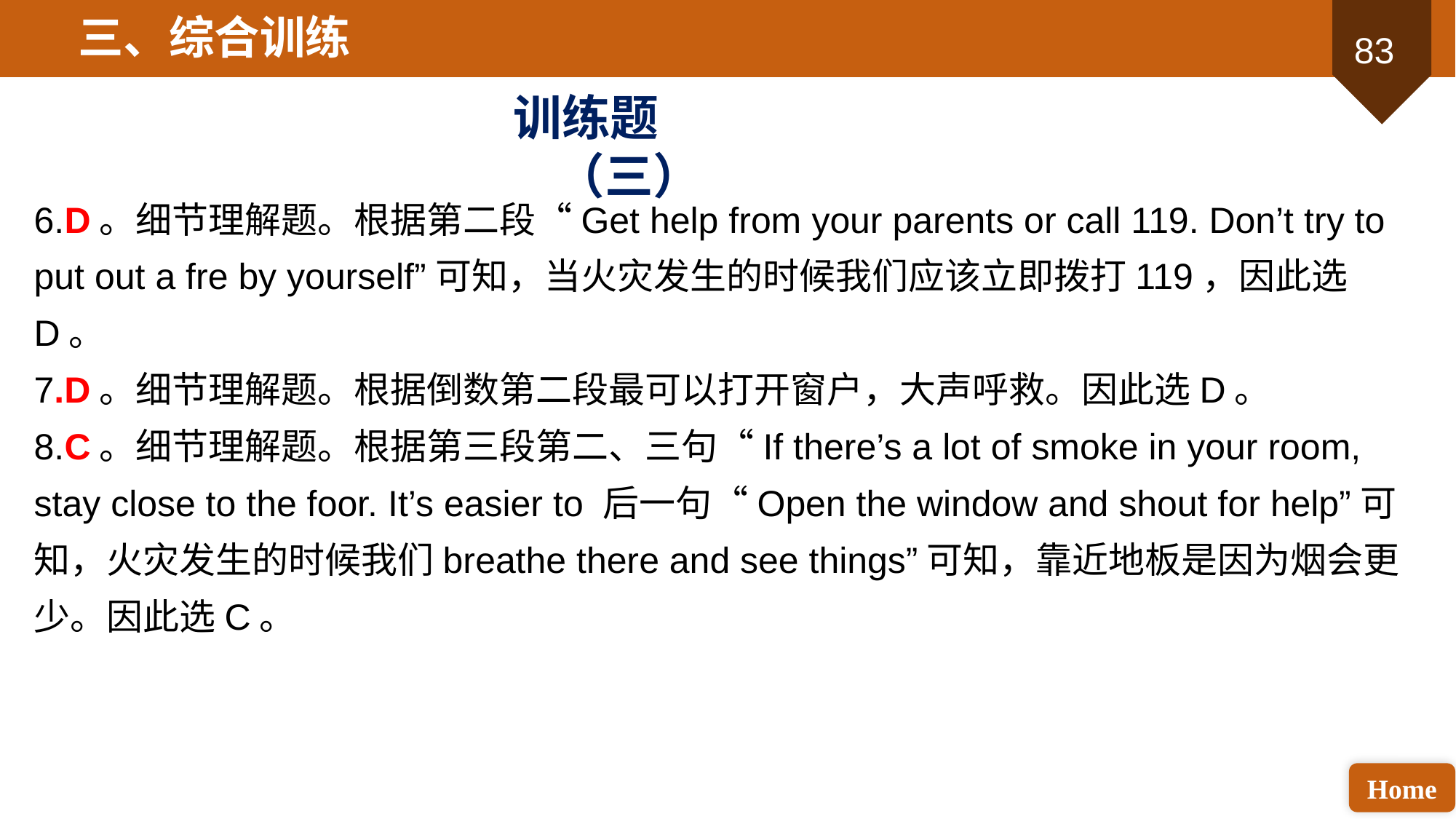

三、综合训练
训练题（三）
6.D。细节理解题。根据第二段“Get help from your parents or call 119. Don’t try to put out a fre by yourself”可知，当火灾发生的时候我们应该立即拨打119，因此选D。
7.D。细节理解题。根据倒数第二段最可以打开窗户，大声呼救。因此选D。
8.C。细节理解题。根据第三段第二、三句“If there’s a lot of smoke in your room, stay close to the foor. It’s easier to 后一句“Open the window and shout for help”可知，火灾发生的时候我们breathe there and see things”可知，靠近地板是因为烟会更少。因此选C。